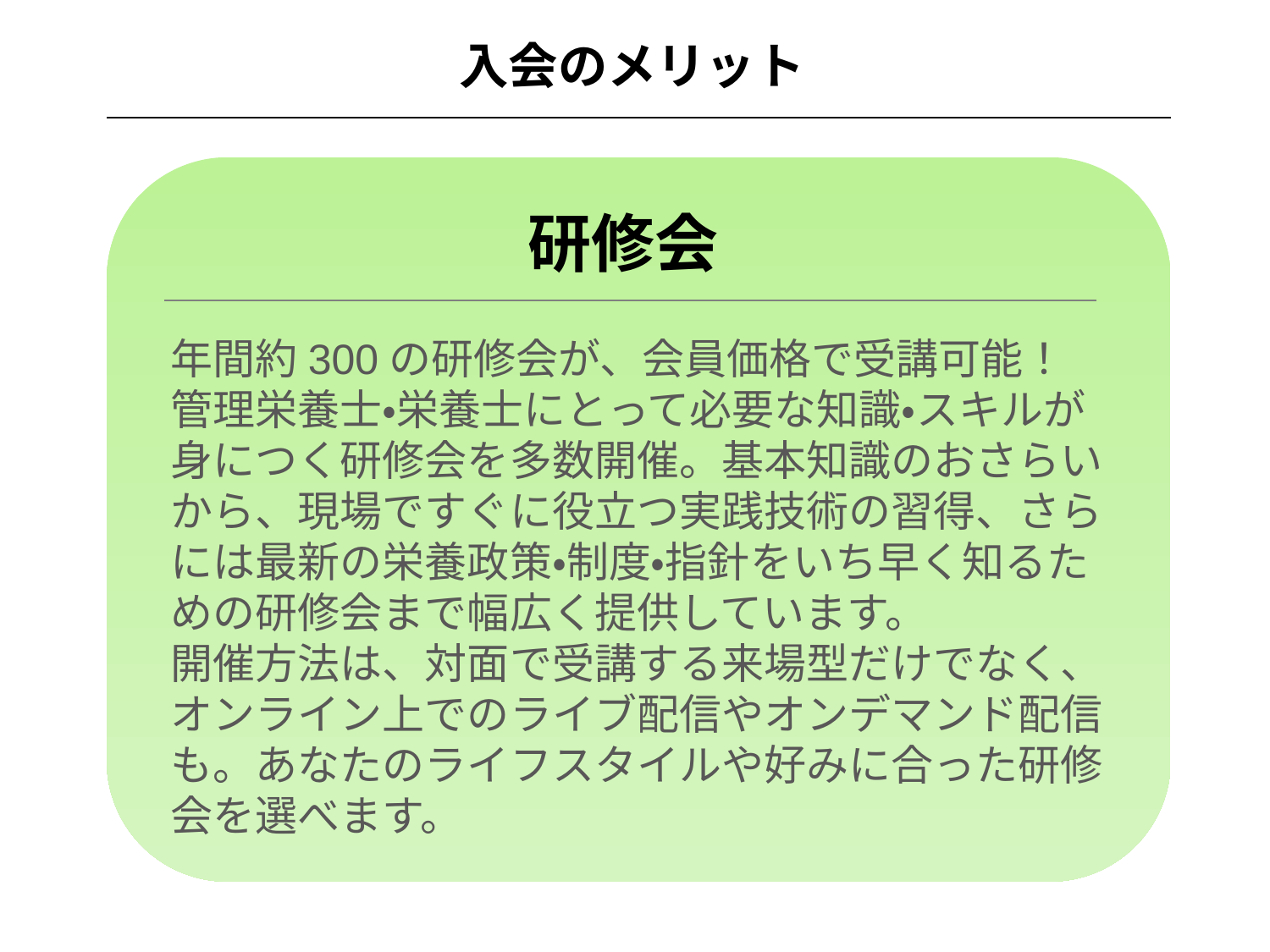

入会のメリット

研修会
年間約300の研修会が、会員価格で受講可能！
管理栄養士・栄養士にとって必要な知識・スキルが身につく研修会を多数開催。基本知識のおさらいから、現場ですぐに役立つ実践技術の習得、さらには最新の栄養政策・制度・指針をいち早く知るための研修会まで幅広く提供しています。
開催方法は、対面で受講する来場型だけでなく、オンライン上でのライブ配信やオンデマンド配信も。あなたのライフスタイルや好みに合った研修会を選べます。